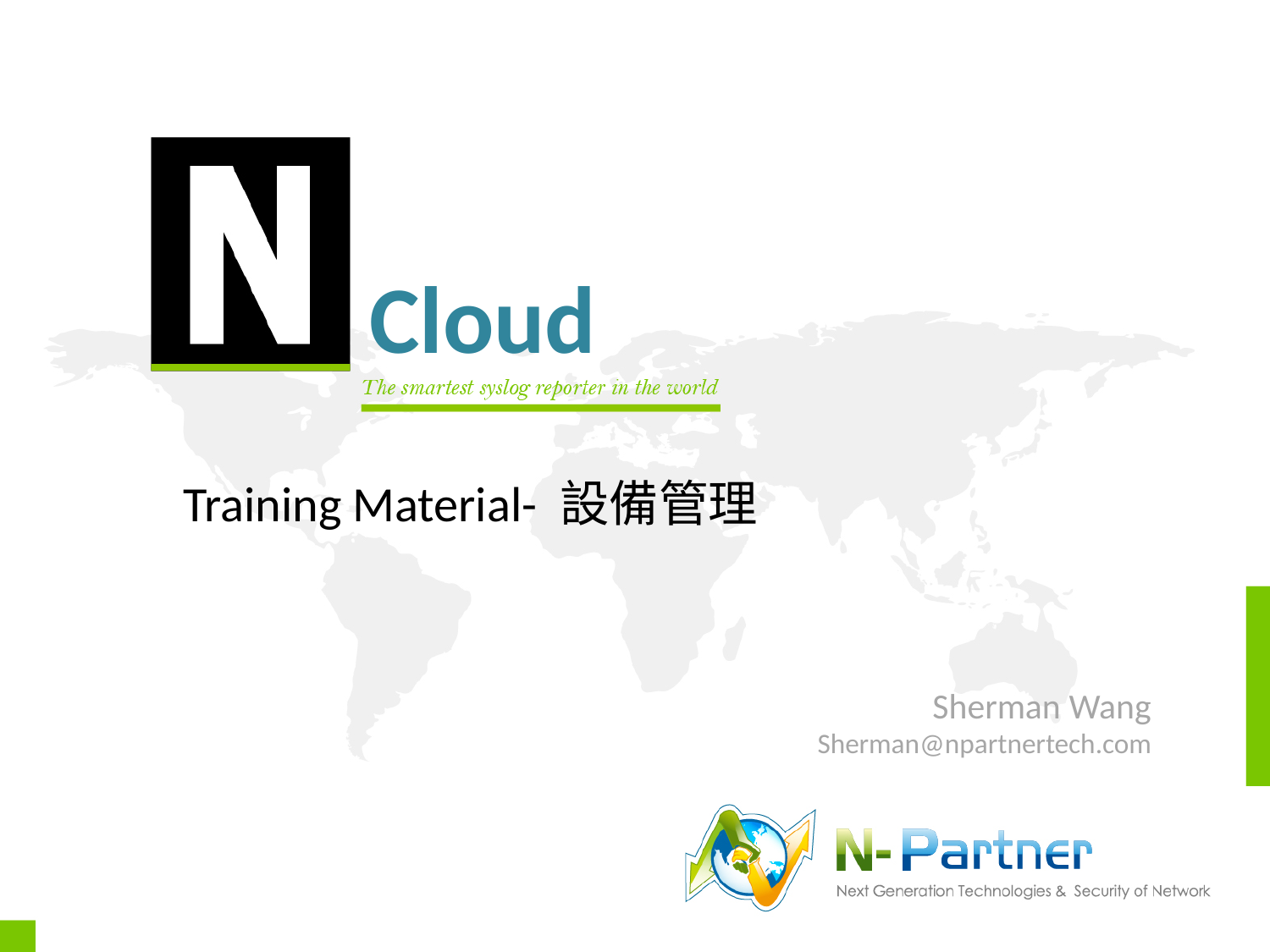

Cloud

Training Material- 設備管理
Sherman Wang
Sherman@npartnertech.com